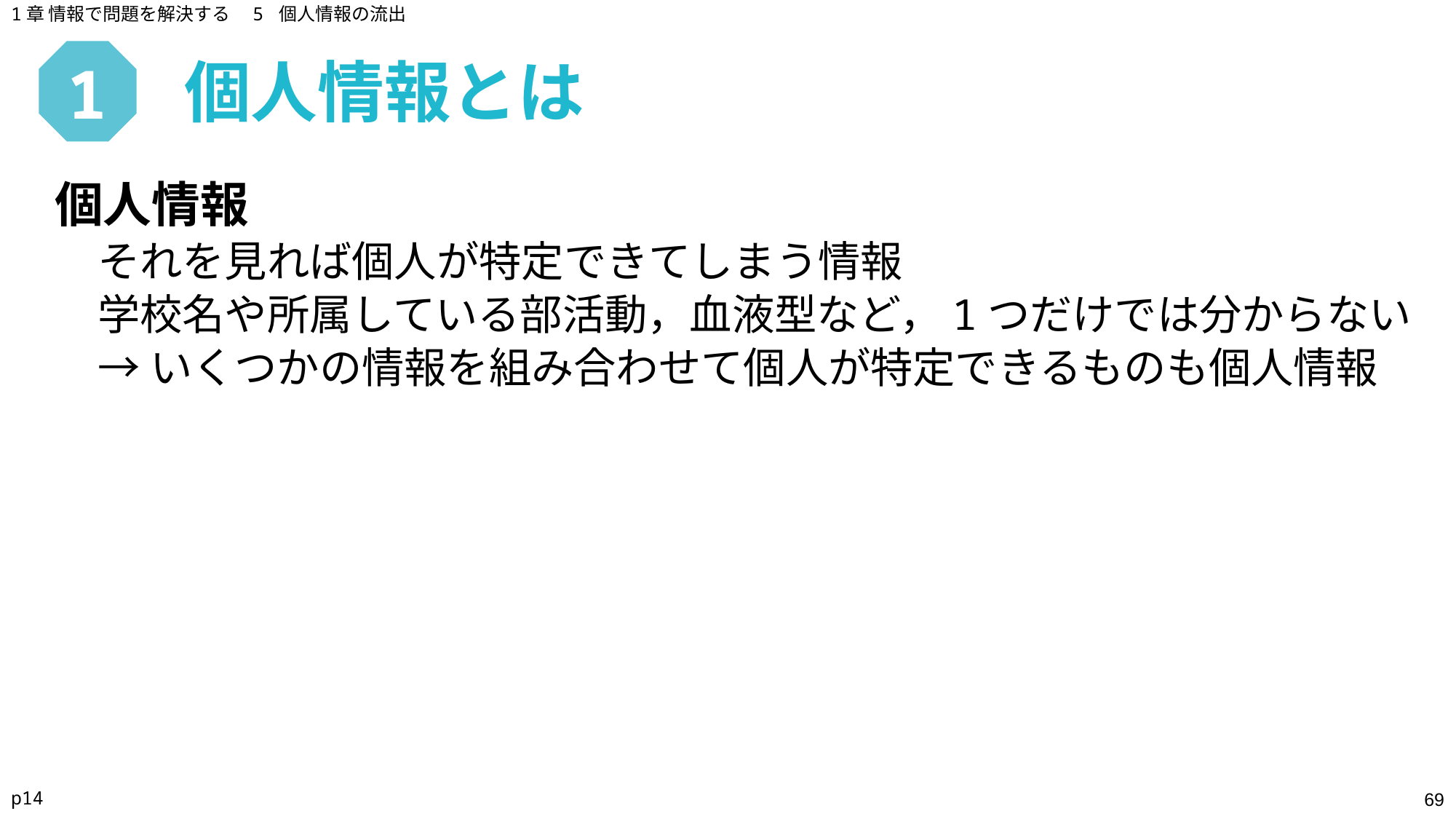

1章 情報で問題を解決する　5 個人情報の流出

個人情報とは
# 1
個人情報
それを見れば個人が特定できてしまう情報
学校名や所属している部活動，血液型など，1つだけでは分からない
→いくつかの情報を組み合わせて個人が特定できるものも個人情報
p14
69